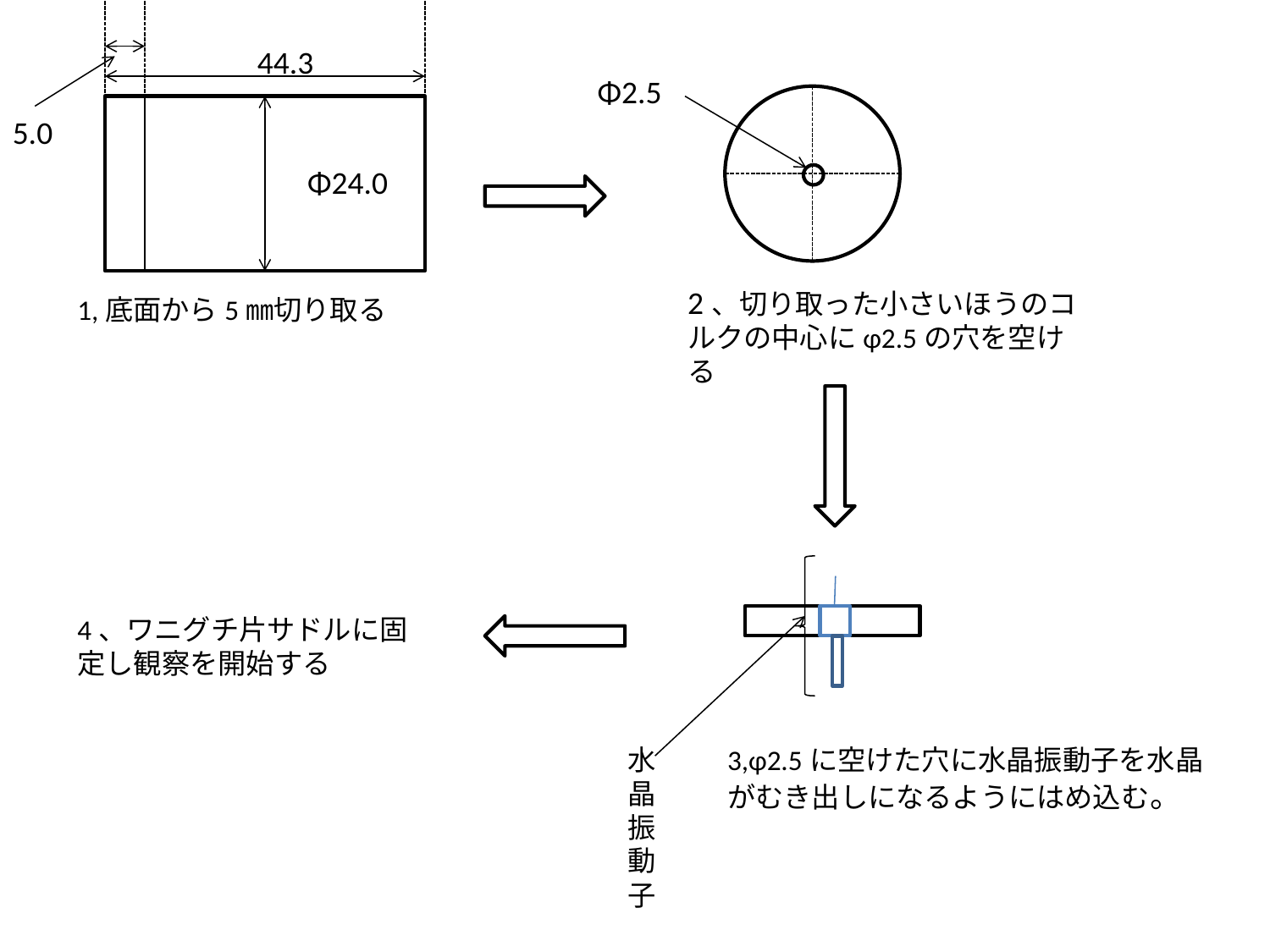

44.3
Φ2.5

5.0
Φ24.0

2、切り取った小さいほうのコルクの中心にφ2.5の穴を空ける
1,底面から5㎜切り取る

4、ワニグチ片サドルに固定し観察を開始する

水晶振動子
3,φ2.5に空けた穴に水晶振動子を水晶がむき出しになるようにはめ込む。